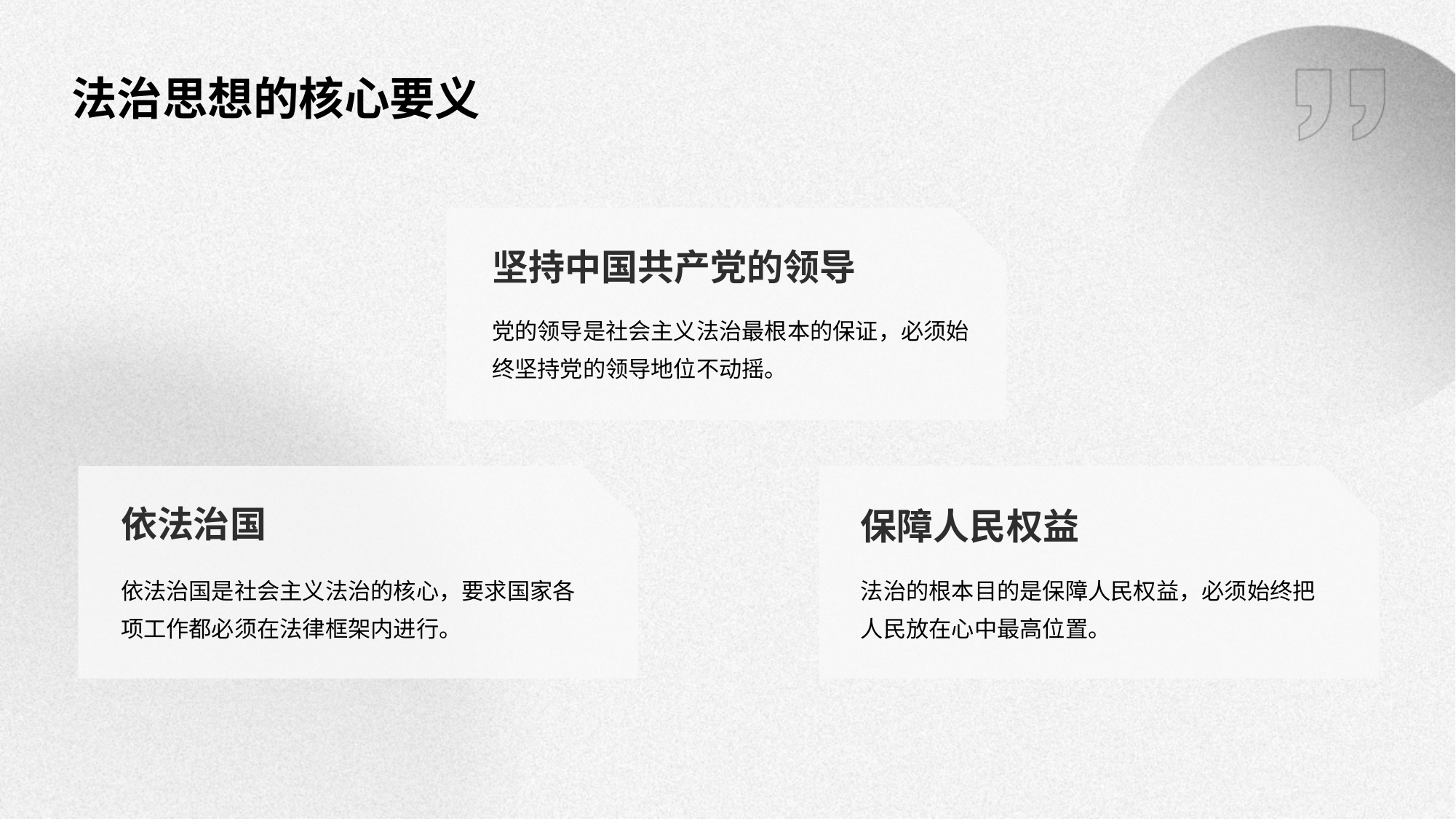

法治思想的核心要义

坚持中国共产党的领导
党的领导是社会主义法治最根本的保证，必须始终坚持党的领导地位不动摇。

依法治国
保障人民权益
依法治国是社会主义法治的核心，要求国家各项工作都必须在法律框架内进行。
法治的根本目的是保障人民权益，必须始终把人民放在心中最高位置。